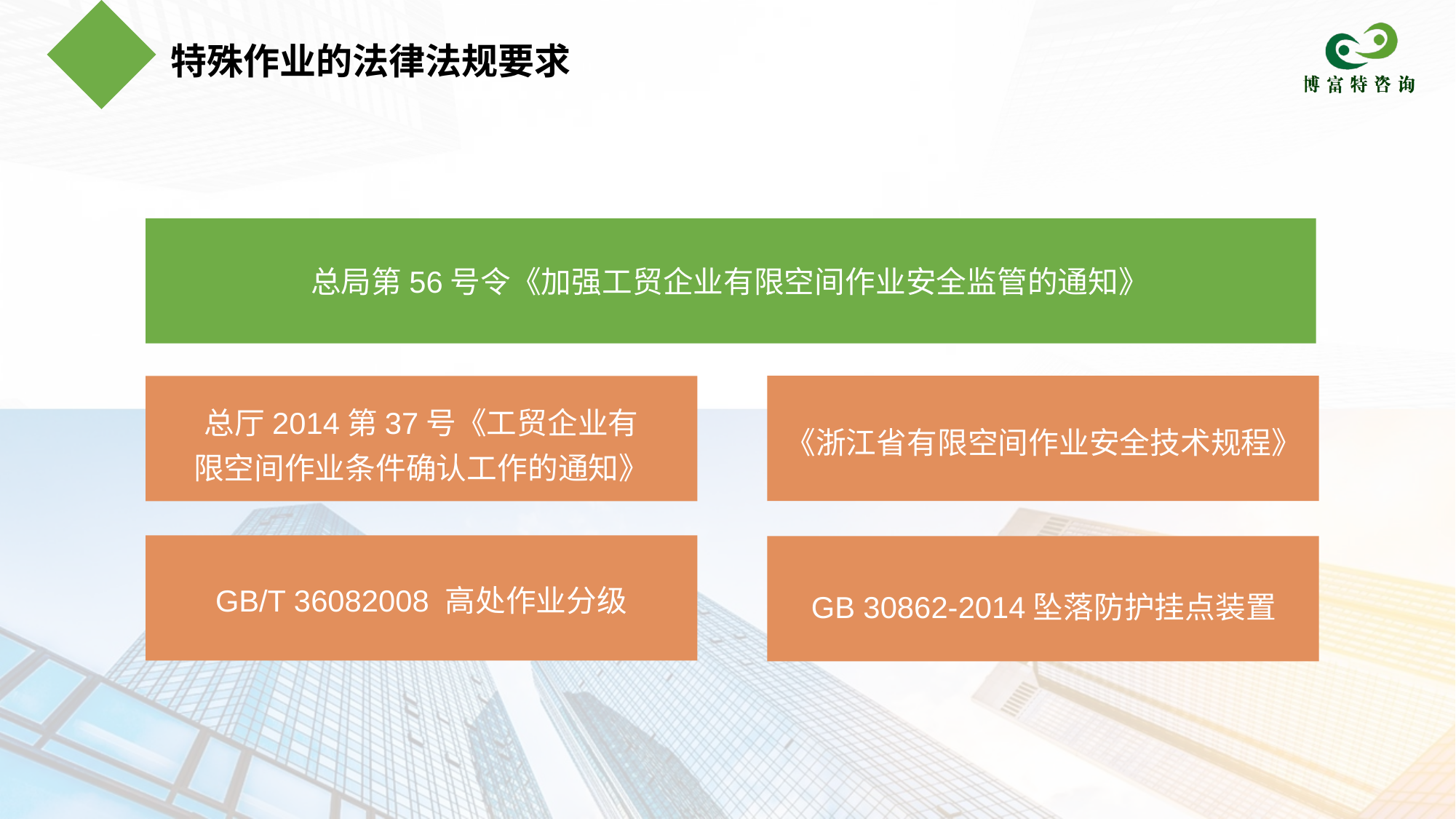

特殊作业的法律法规要求

总局第56号令《加强工贸企业有限空间作业安全监管的通知》

总厅2014第37号《工贸企业有限空间作业条件确认工作的通知》
《浙江省有限空间作业安全技术规程》

GB/T 36082008 高处作业分级
GB 30862-2014坠落防护挂点装置